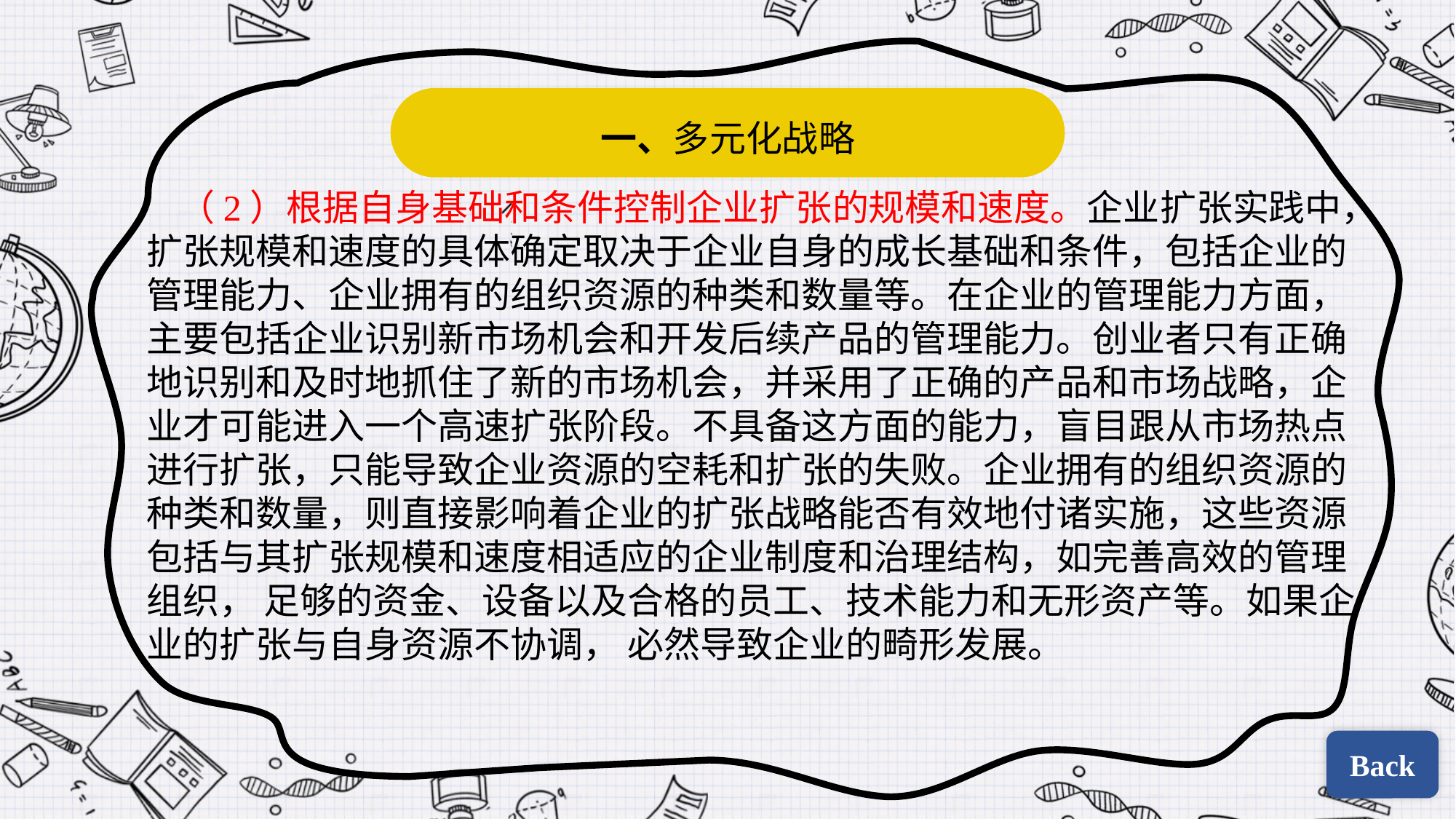

一、多元化战略
（2）根据自身基础和条件控制企业扩张的规模和速度。企业扩张实践中，扩张规模和速度的具体确定取决于企业自身的成长基础和条件，包括企业的管理能力、企业拥有的组织资源的种类和数量等。在企业的管理能力方面，主要包括企业识别新市场机会和开发后续产品的管理能力。创业者只有正确地识别和及时地抓住了新的市场机会，并采用了正确的产品和市场战略，企业才可能进入一个高速扩张阶段。不具备这方面的能力，盲目跟从市场热点进行扩张，只能导致企业资源的空耗和扩张的失败。企业拥有的组织资源的种类和数量，则直接影响着企业的扩张战略能否有效地付诸实施，这些资源包括与其扩张规模和速度相适应的企业制度和治理结构，如完善高效的管理组织， 足够的资金、设备以及合格的员工、技术能力和无形资产等。如果企业的扩张与自身资源不协调， 必然导致企业的畸形发展。

Back